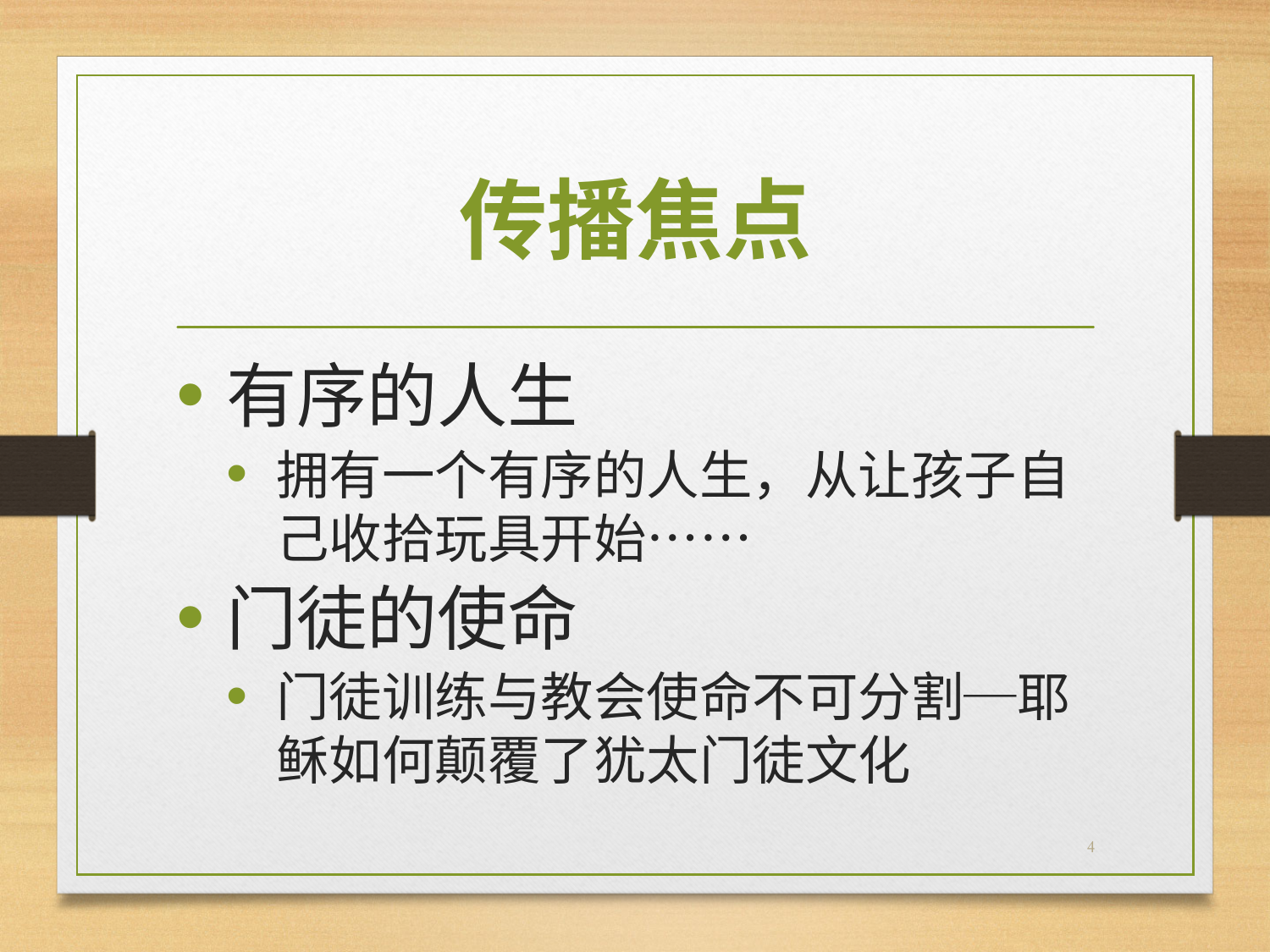

# 传播焦点
有序的人生
拥有一个有序的人生，从让孩子自己收拾玩具开始……
门徒的使命
门徒训练与教会使命不可分割─耶稣如何颠覆了犹太门徒文化

4